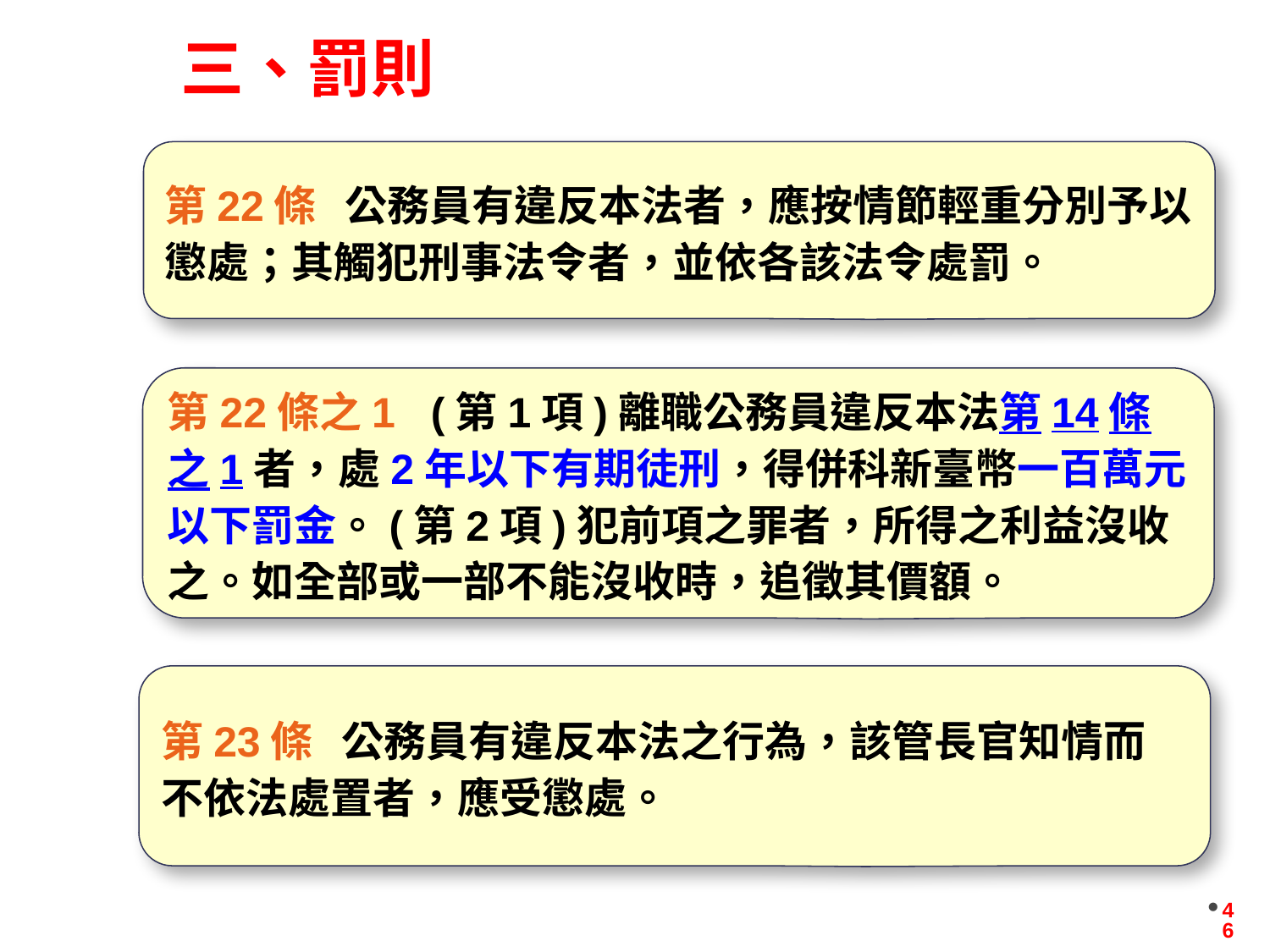

三、罰則
第22條   公務員有違反本法者，應按情節輕重分別予以懲處；其觸犯刑事法令者，並依各該法令處罰。

第22條之1   (第1項)離職公務員違反本法第14條之1者，處2年以下有期徒刑，得併科新臺幣一百萬元以下罰金。(第2項)犯前項之罪者，所得之利益沒收之。如全部或一部不能沒收時，追徵其價額。
第23條   公務員有違反本法之行為，該管長官知情而不依法處置者，應受懲處。
46